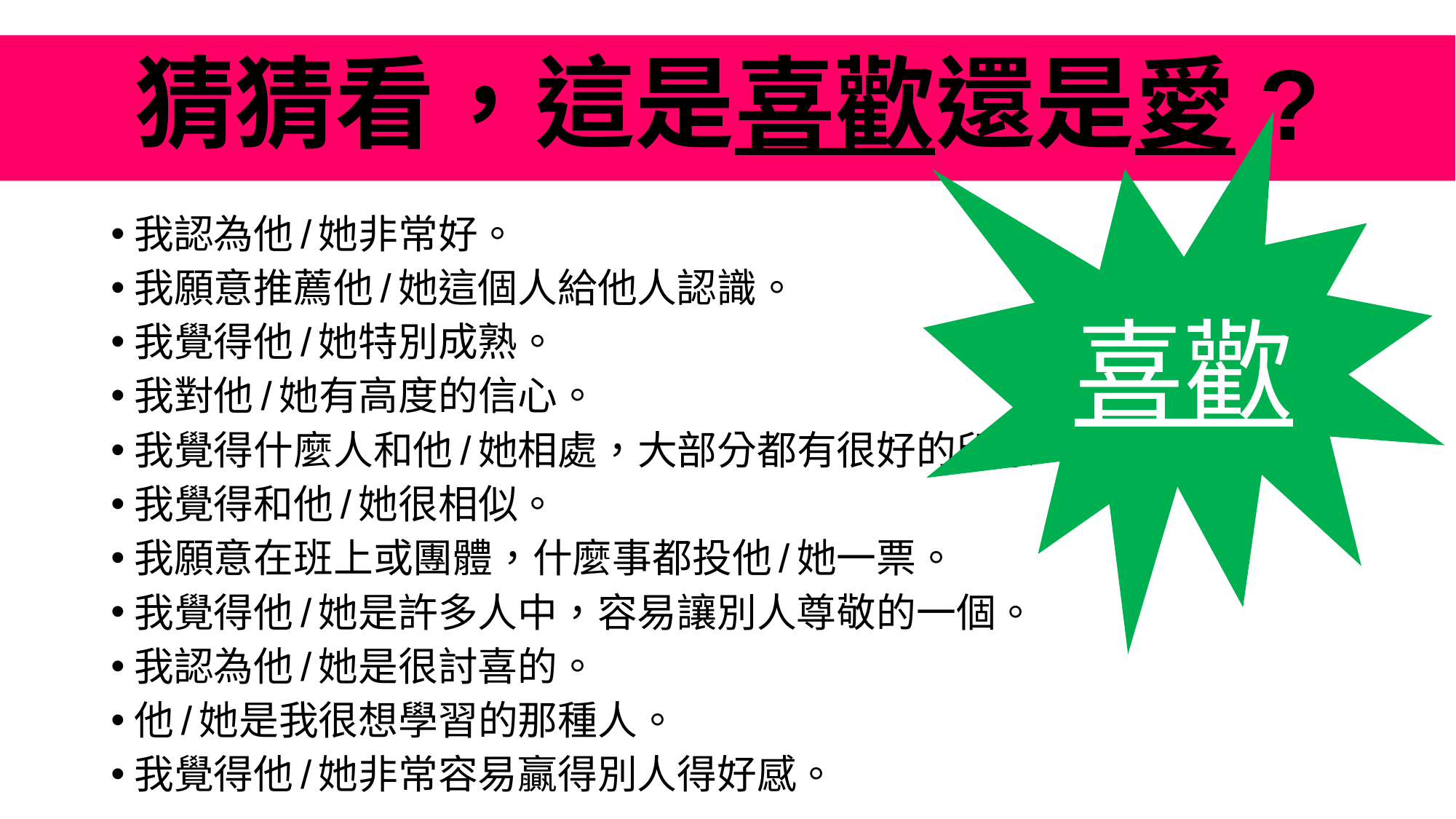

猜猜看，這是喜歡還是愛?

我認為他/她非常好。
我願意推薦他/她這個人給他人認識。
我覺得他/她特別成熟。
我對他/她有高度的信心。
我覺得什麼人和他/她相處，大部分都有很好的印象。
我覺得和他/她很相似。
我願意在班上或團體，什麼事都投他/她一票。
我覺得他/她是許多人中，容易讓別人尊敬的一個。
我認為他/她是很討喜的。
他/她是我很想學習的那種人。
我覺得他/她非常容易贏得別人得好感。

喜歡